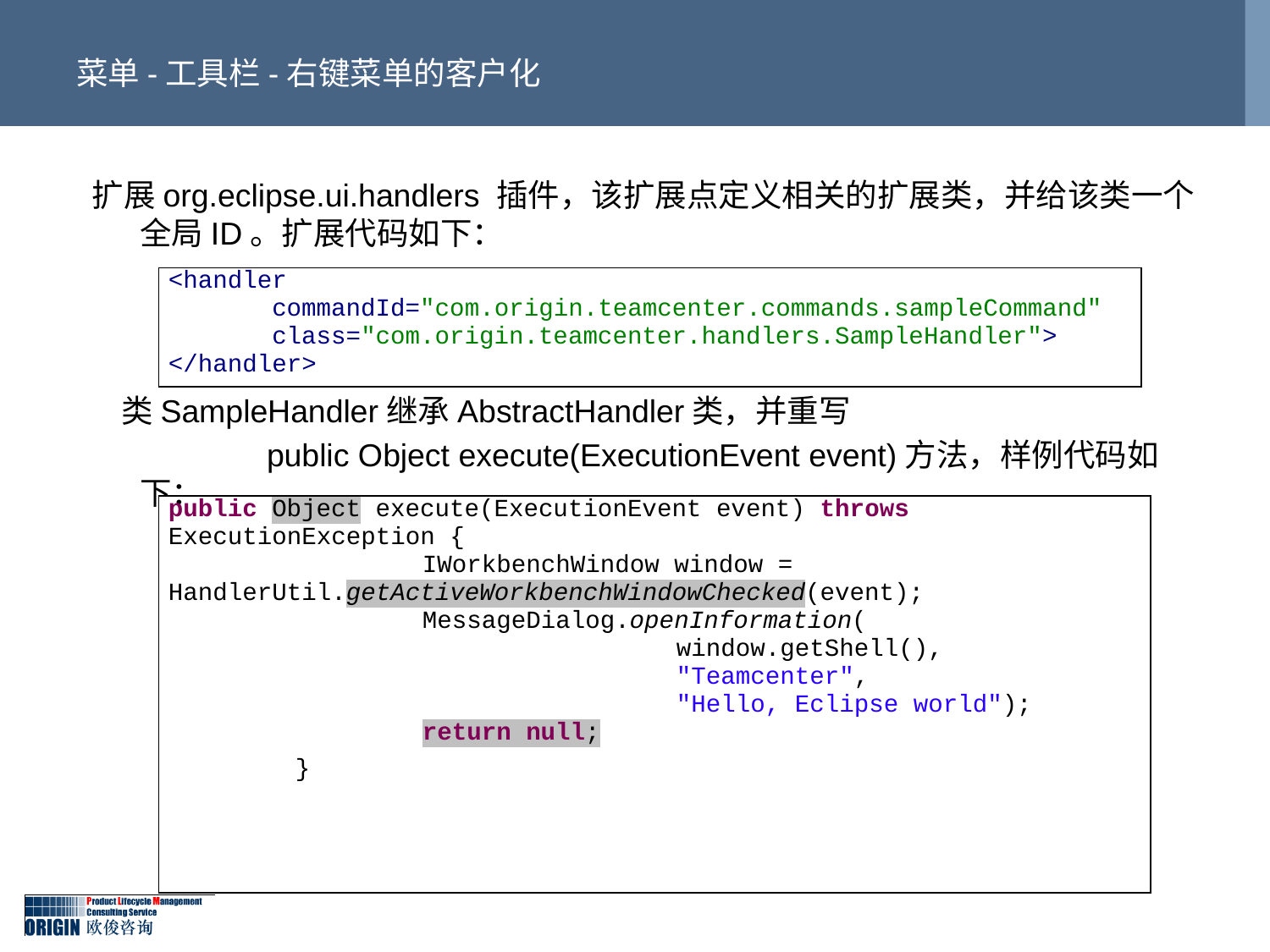

# 菜单-工具栏-右键菜单的客户化
扩展org.eclipse.ui.handlers 插件，该扩展点定义相关的扩展类，并给该类一个全局ID。扩展代码如下：

   类SampleHandler继承AbstractHandler类，并重写
		public Object execute(ExecutionEvent event)方法，样例代码如下：

| <handler commandId="com.origin.teamcenter.commands.sampleCommand" class="com.origin.teamcenter.handlers.SampleHandler"> </handler> |
| --- |
| public Object execute(ExecutionEvent event) throws ExecutionException { IWorkbenchWindow window = HandlerUtil.getActiveWorkbenchWindowChecked(event); MessageDialog.openInformation( window.getShell(), "Teamcenter", "Hello, Eclipse world"); return null; } |
| --- |